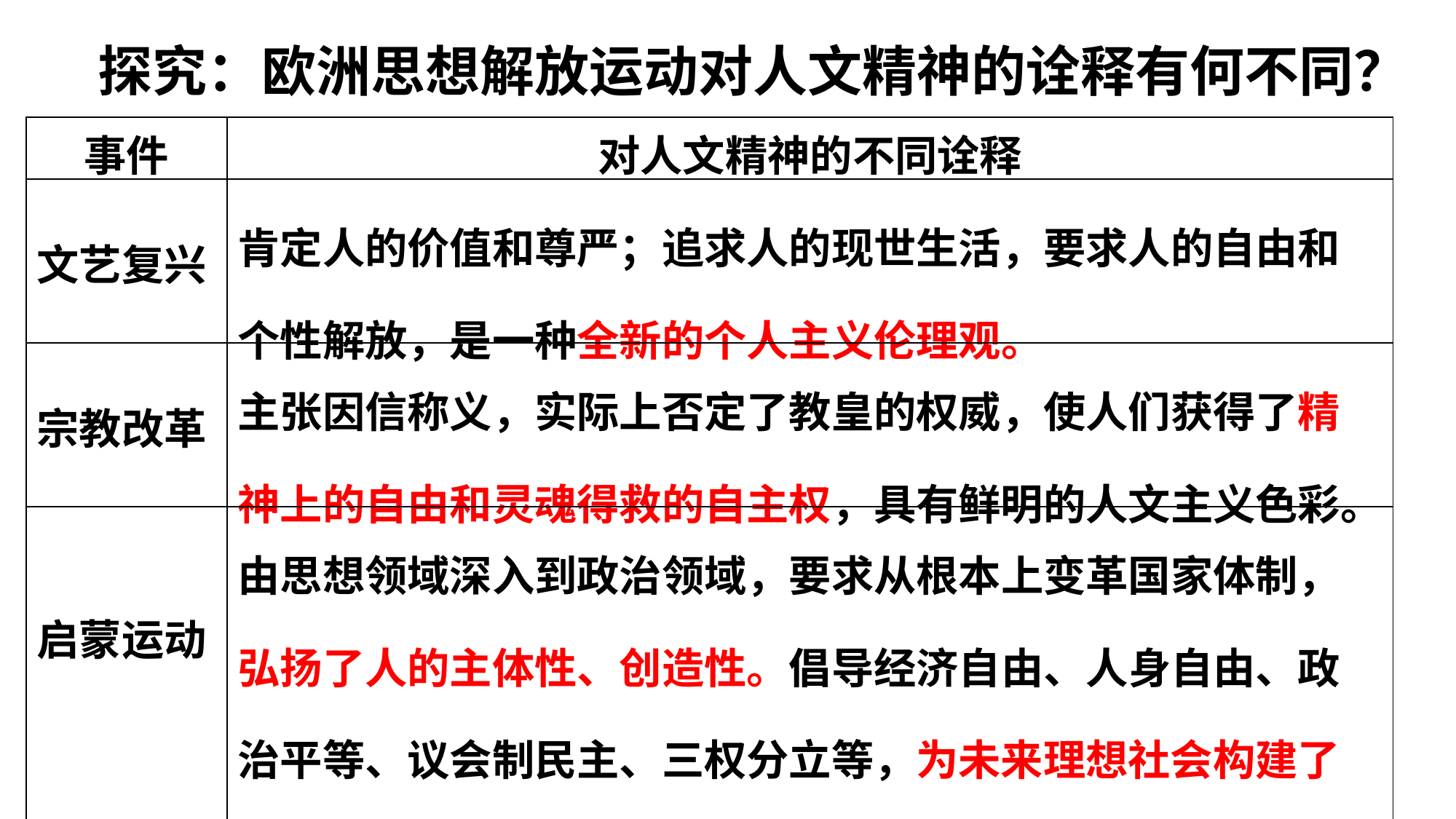

探究：欧洲思想解放运动对人文精神的诠释有何不同？
| 事件 | 对人文精神的不同诠释 |
| --- | --- |
| 文艺复兴 | 肯定人的价值和尊严；追求人的现世生活，要求人的自由和个性解放，是一种全新的个人主义伦理观。 |
| 宗教改革 | 主张因信称义，实际上否定了教皇的权威，使人们获得了精神上的自由和灵魂得救的自主权，具有鲜明的人文主义色彩。 |
| 启蒙运动 | 由思想领域深入到政治领域，要求从根本上变革国家体制，弘扬了人的主体性、创造性。倡导经济自由、人身自由、政治平等、议会制民主、三权分立等，为未来理想社会构建了蓝图。 |